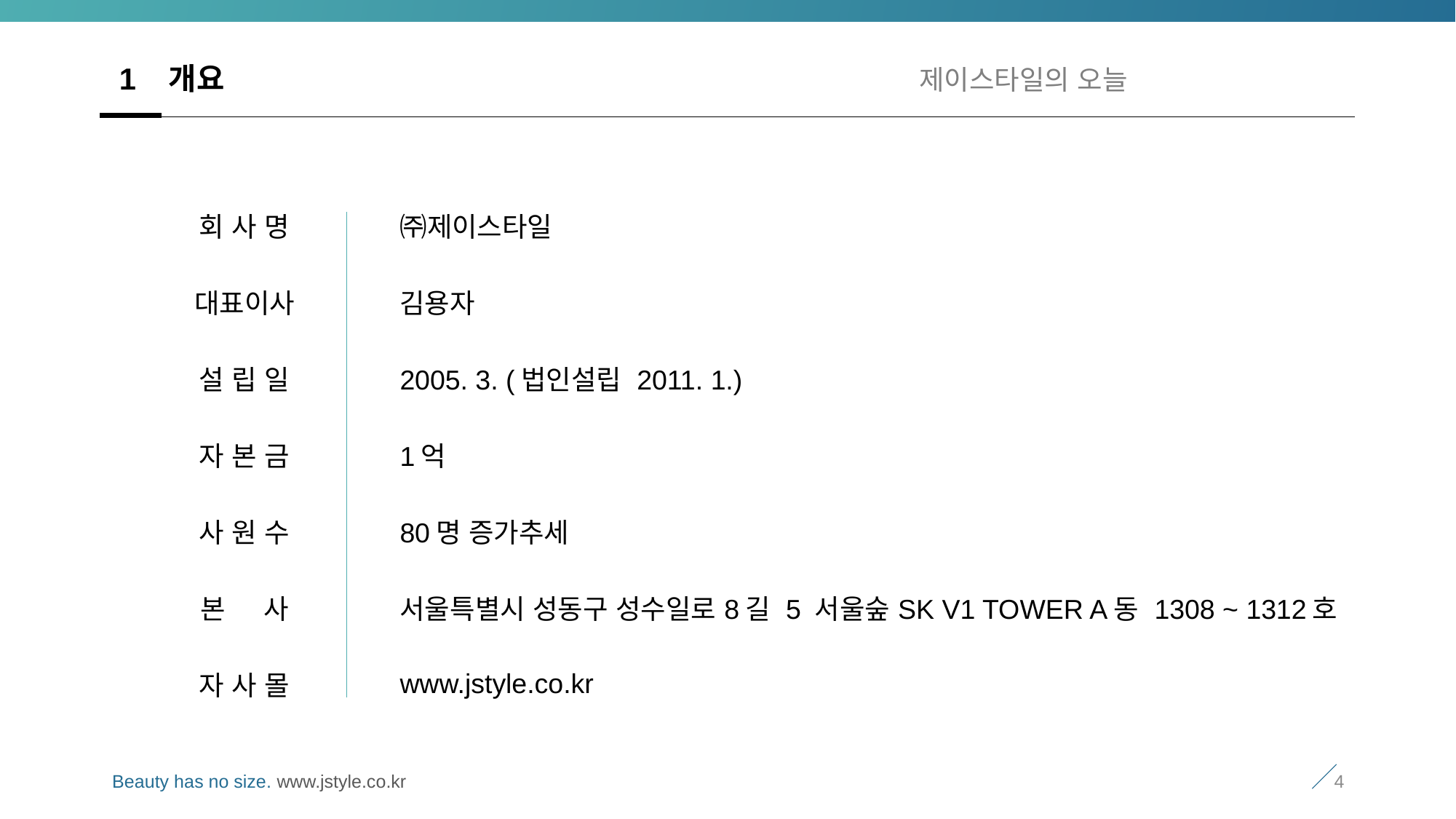

# 1   개요                                                                                           제이스타일의 오늘
| 회 사 명 | ㈜제이스타일 |
| --- | --- |
| 대표이사 | 김용자 |
| 설 립 일 | 2005. 3. (법인설립 2011. 1.) |
| 자 본 금 | 1억 |
| 사 원 수 | 80명 증가추세 |
| 본 사 | 서울특별시 성동구 성수일로8길 5 서울숲SK V1 TOWER A동 1308 ~ 1312호 |
| 자 사 몰 | www.jstyle.co.kr |
4